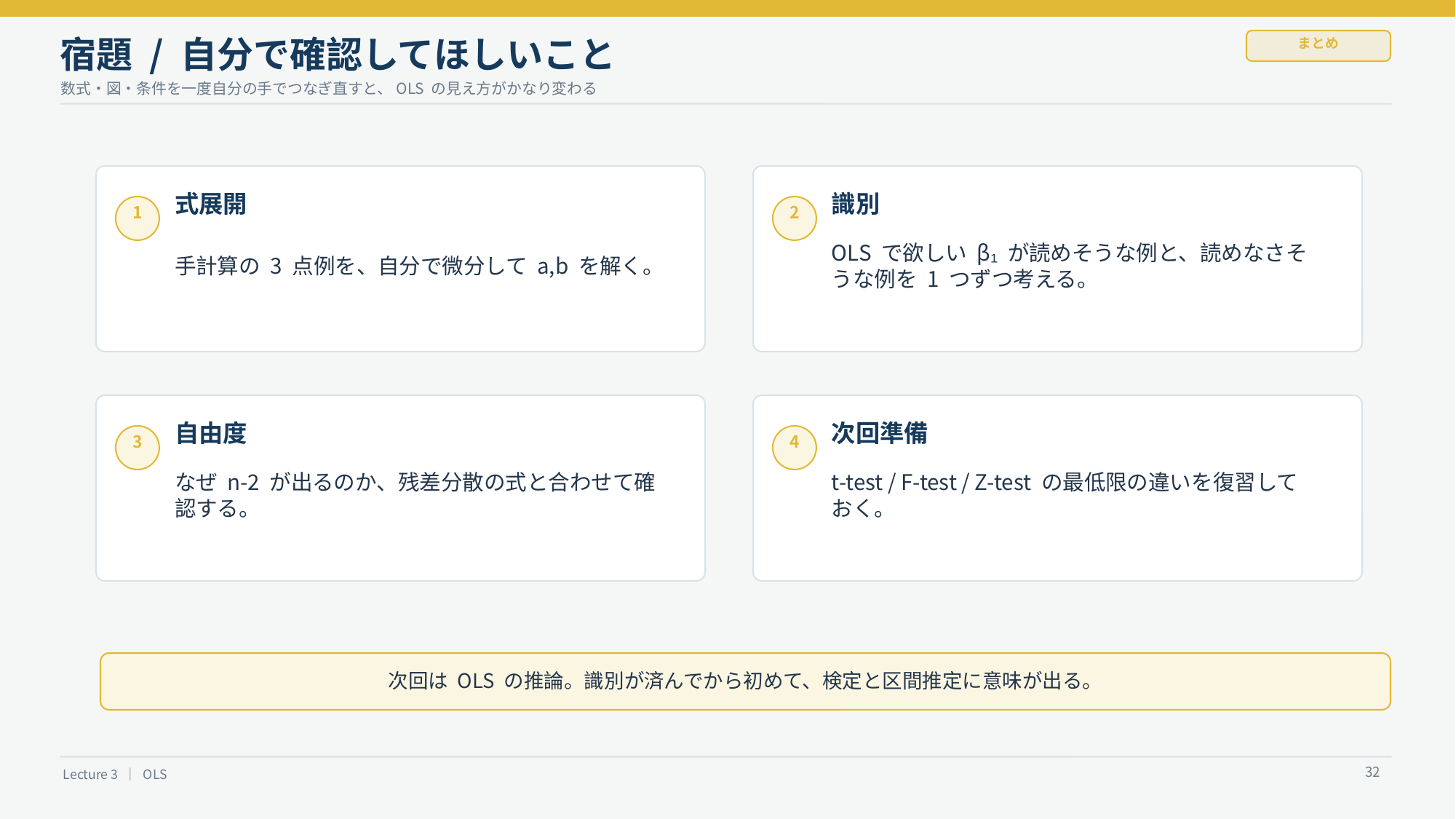

宿題 / 自分で確認してほしいこと
まとめ
数式・図・条件を一度自分の手でつなぎ直すと、OLS の見え方がかなり変わる

式展開
識別

1
2
手計算の 3 点例を、自分で微分して a,b を解く。
OLS で欲しい β₁ が読めそうな例と、読めなさそうな例を 1 つずつ考える。

自由度
次回準備

3
4
なぜ n-2 が出るのか、残差分散の式と合わせて確認する。
t-test / F-test / Z-test の最低限の違いを復習しておく。

次回は OLS の推論。識別が済んでから初めて、検定と区間推定に意味が出る。

32
Lecture 3 ｜ OLS